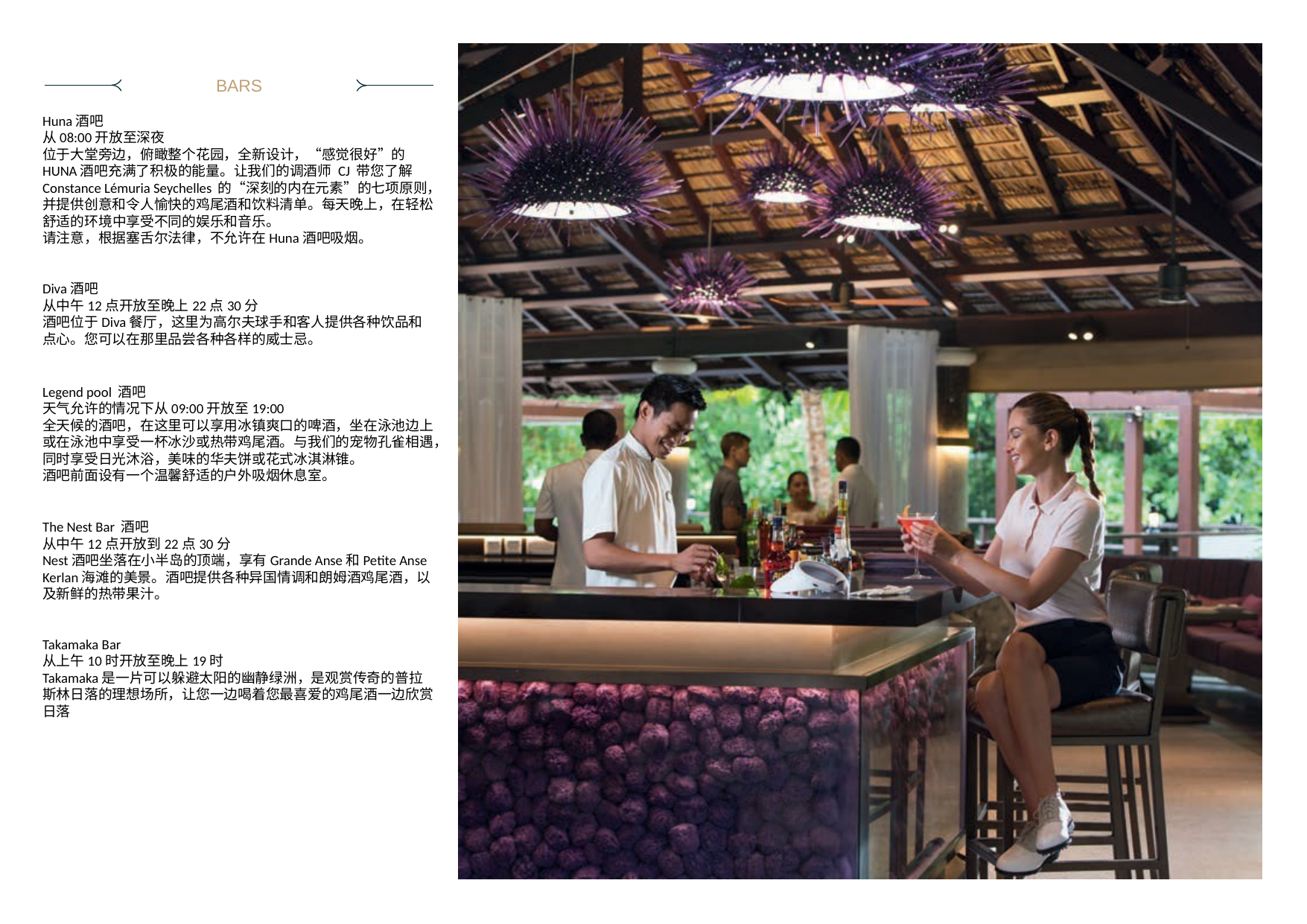

BARS

Huna酒吧
从08:00开放至深夜
位于大堂旁边，俯瞰整个花园，全新设计，“感觉很好”的HUNA酒吧充满了积极的能量。让我们的调酒师 CJ 带您了解Constance Lémuria Seychelles 的“深刻的内在元素”的七项原则，并提供创意和令人愉快的鸡尾酒和饮料清单。每天晚上，在轻松舒适的环境中享受不同的娱乐和音乐。
请注意，根据塞舌尔法律，不允许在Huna酒吧吸烟。

Diva酒吧
从中午12点开放至晚上22点30分
酒吧位于Diva餐厅，这里为高尔夫球手和客人提供各种饮品和点心。您可以在那里品尝各种各样的威士忌。

Legend pool 酒吧
天气允许的情况下从09:00开放至19:00
全天候的酒吧，在这里可以享用冰镇爽口的啤酒，坐在泳池边上或在泳池中享受一杯冰沙或热带鸡尾酒。与我们的宠物孔雀相遇，同时享受日光沐浴，美味的华夫饼或花式冰淇淋锥。
酒吧前面设有一个温馨舒适的户外吸烟休息室。

The Nest Bar 酒吧
从中午12点开放到22点30分
Nest酒吧坐落在小半岛的顶端，享有Grande Anse和Petite Anse Kerlan海滩的美景。酒吧提供各种异国情调和朗姆酒鸡尾酒，以及新鲜的热带果汁。

Takamaka Bar
从上午10时开放至晚上19时
Takamaka是一片可以躲避太阳的幽静绿洲，是观赏传奇的普拉斯林日落的理想场所，让您一边喝着您最喜爱的鸡尾酒一边欣赏日落